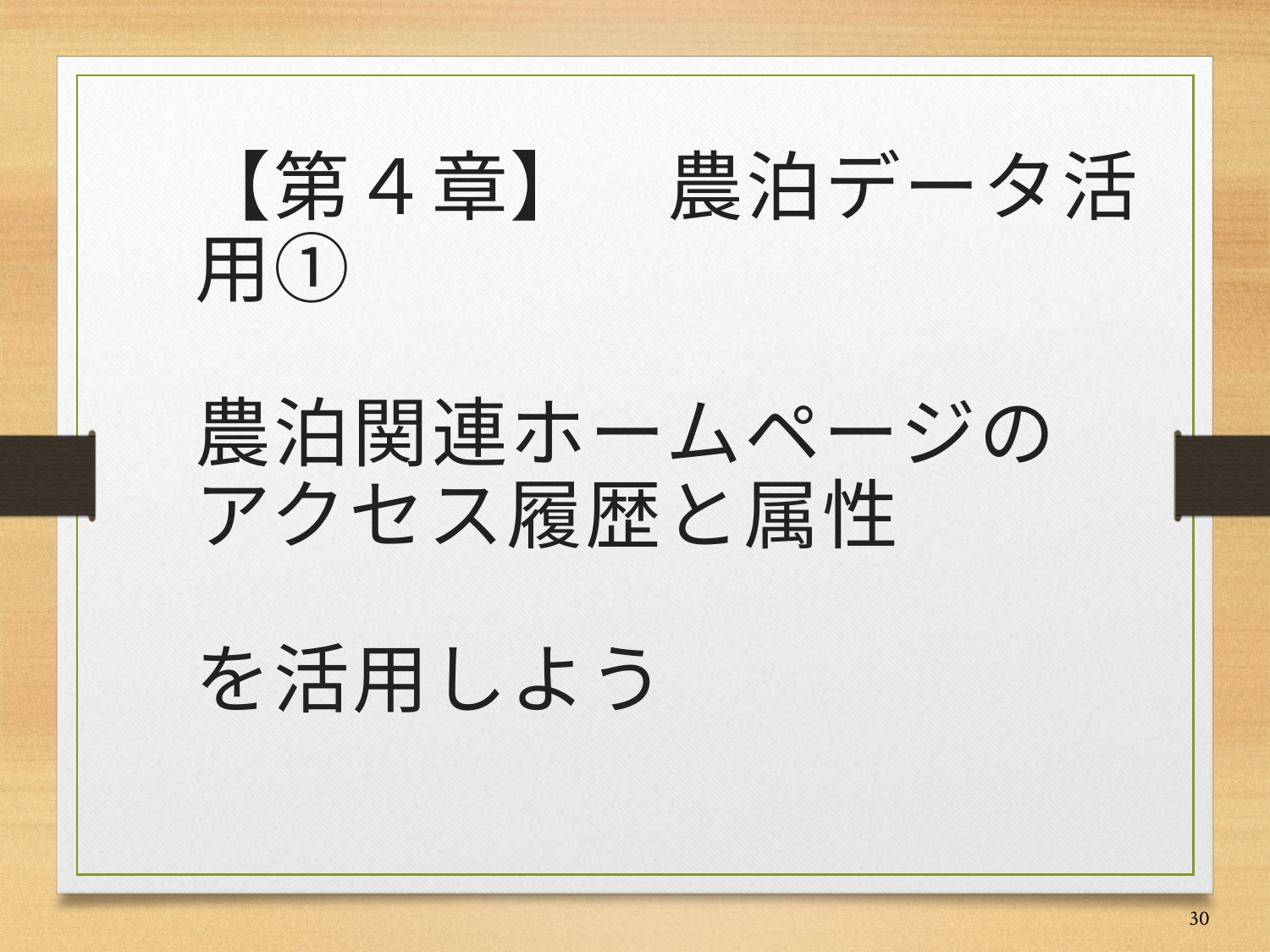

【第４章】　農泊データ活用①

農泊関連ホームページの
アクセス履歴と属性

を活用しよう
30